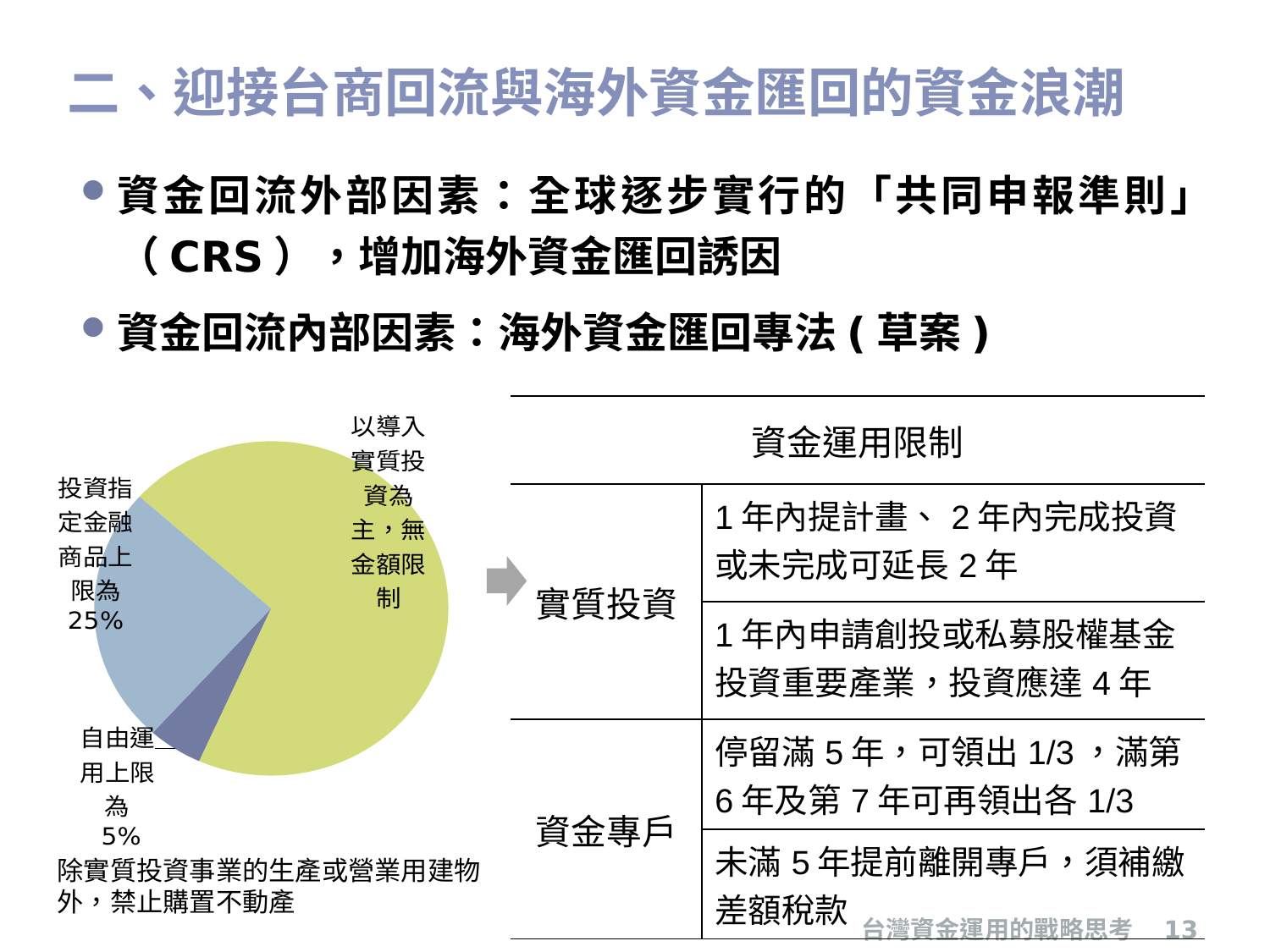

# 二、迎接台商回流與海外資金匯回的資金浪潮
資金回流外部因素：全球逐步實行的「共同申報準則」（CRS），增加海外資金匯回誘因
資金回流內部因素：海外資金匯回專法(草案)

### Chart

| Category |  |
|---|---|
| 自由運用
(限制不可購置房地產) | 0.05 |
| 金融商品
(投資指定金融商品) | 0.25 |
| 導入實質投資 | 0.7 |
| 資金運用限制 |  |
| --- | --- |
| 實質投資 | 1年內提計畫、2年內完成投資或未完成可延長2年 |
|  | 1年內申請創投或私募股權基金投資重要產業，投資應達4年 |
| 資金專戶 | 停留滿5年，可領出1/3，滿第6年及第7年可再領出各1/3 |
|  | 未滿5年提前離開專戶，須補繳差額稅款 |

除實質投資事業的生產或營業用建物外，禁止購置不動產
台灣資金運用的戰略思考
13